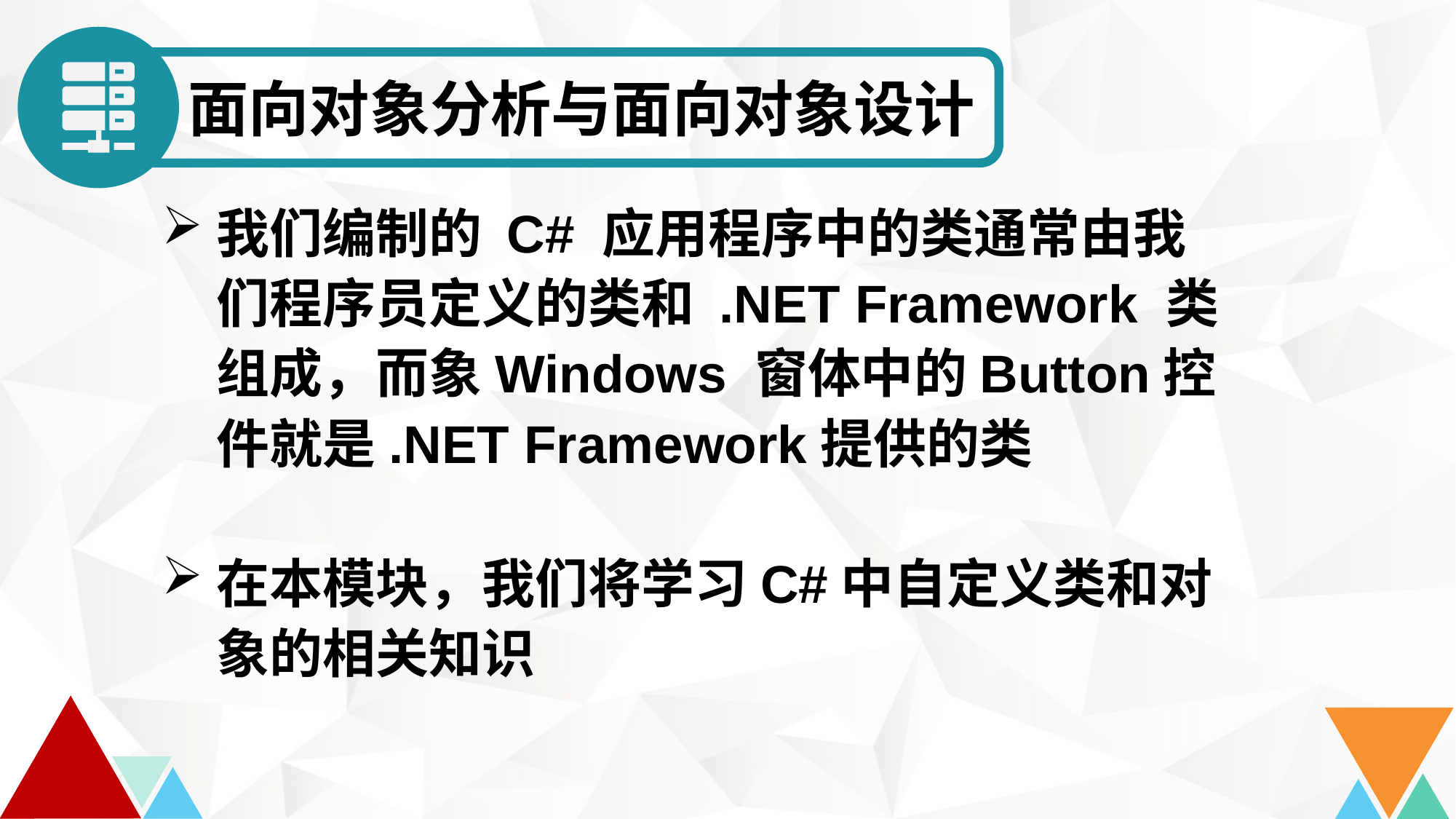

面向对象分析与面向对象设计
我们编制的 C# 应用程序中的类通常由我们程序员定义的类和 .NET Framework 类组成，而象Windows 窗体中的Button控件就是.NET Framework提供的类

在本模块，我们将学习C#中自定义类和对象的相关知识